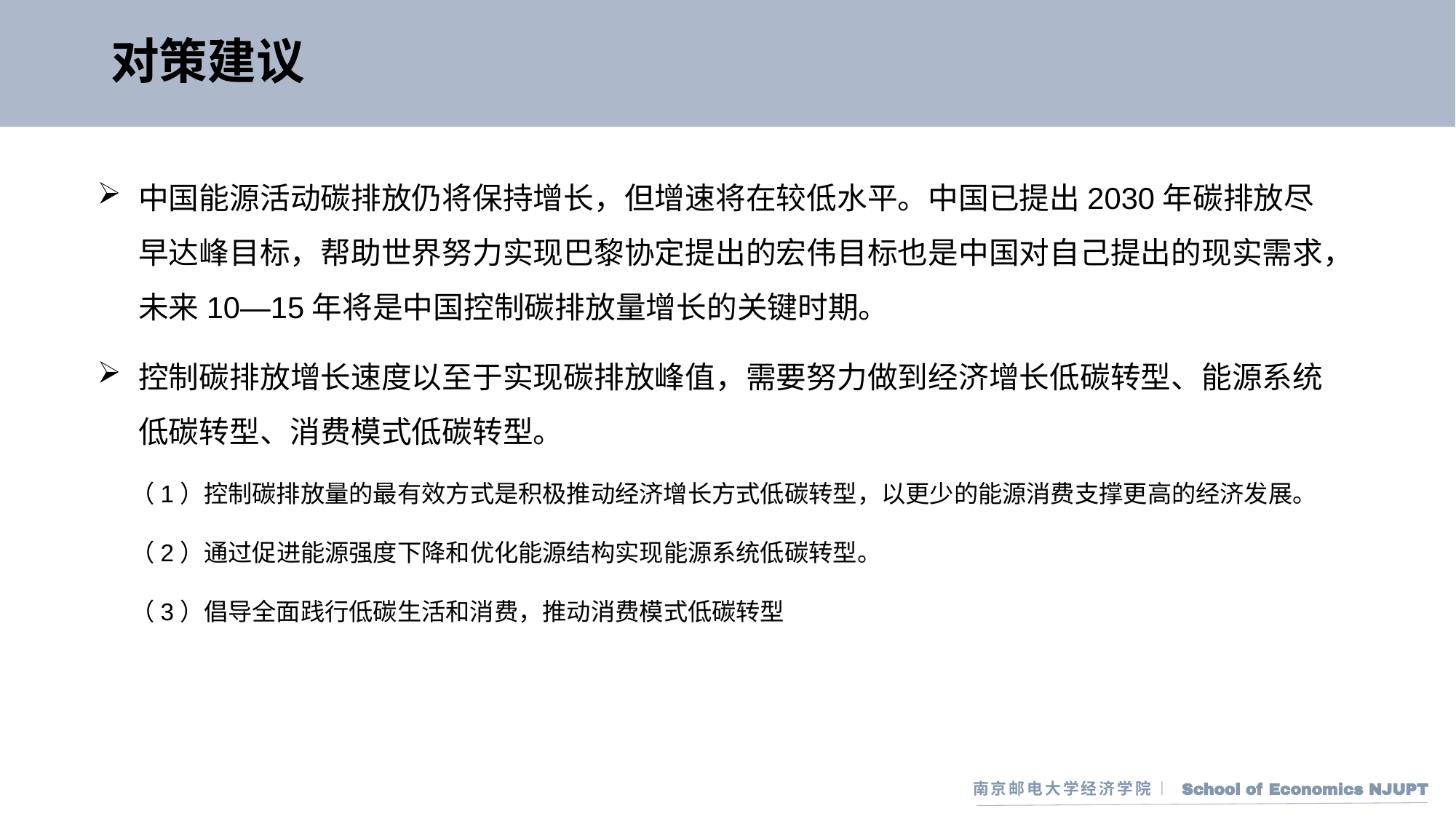

# 对策建议
中国能源活动碳排放仍将保持增长，但增速将在较低水平。中国已提出2030年碳排放尽早达峰目标，帮助世界努力实现巴黎协定提出的宏伟目标也是中国对自己提出的现实需求，未来10—15年将是中国控制碳排放量增长的关键时期。
控制碳排放增长速度以至于实现碳排放峰值，需要努力做到经济增长低碳转型、能源系统低碳转型、消费模式低碳转型。
     （1）控制碳排放量的最有效方式是积极推动经济增长方式低碳转型，以更少的能源消费支撑更高的经济发展。
     （2）通过促进能源强度下降和优化能源结构实现能源系统低碳转型。
     （3）倡导全面践行低碳生活和消费，推动消费模式低碳转型